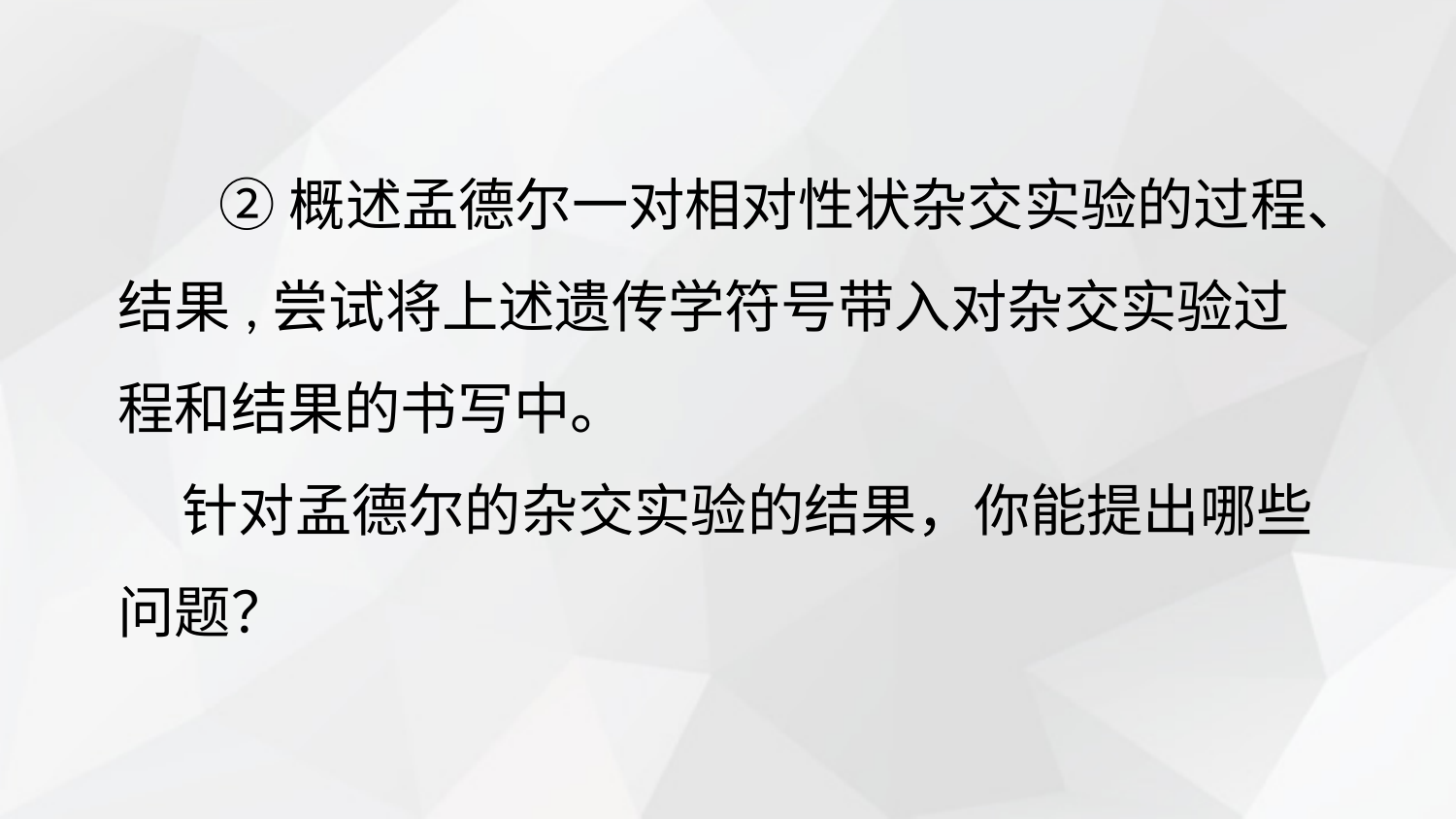

②概述孟德尔一对相对性状杂交实验的过程、结果,尝试将上述遗传学符号带入对杂交实验过程和结果的书写中。
    针对孟德尔的杂交实验的结果，你能提出哪些问题？